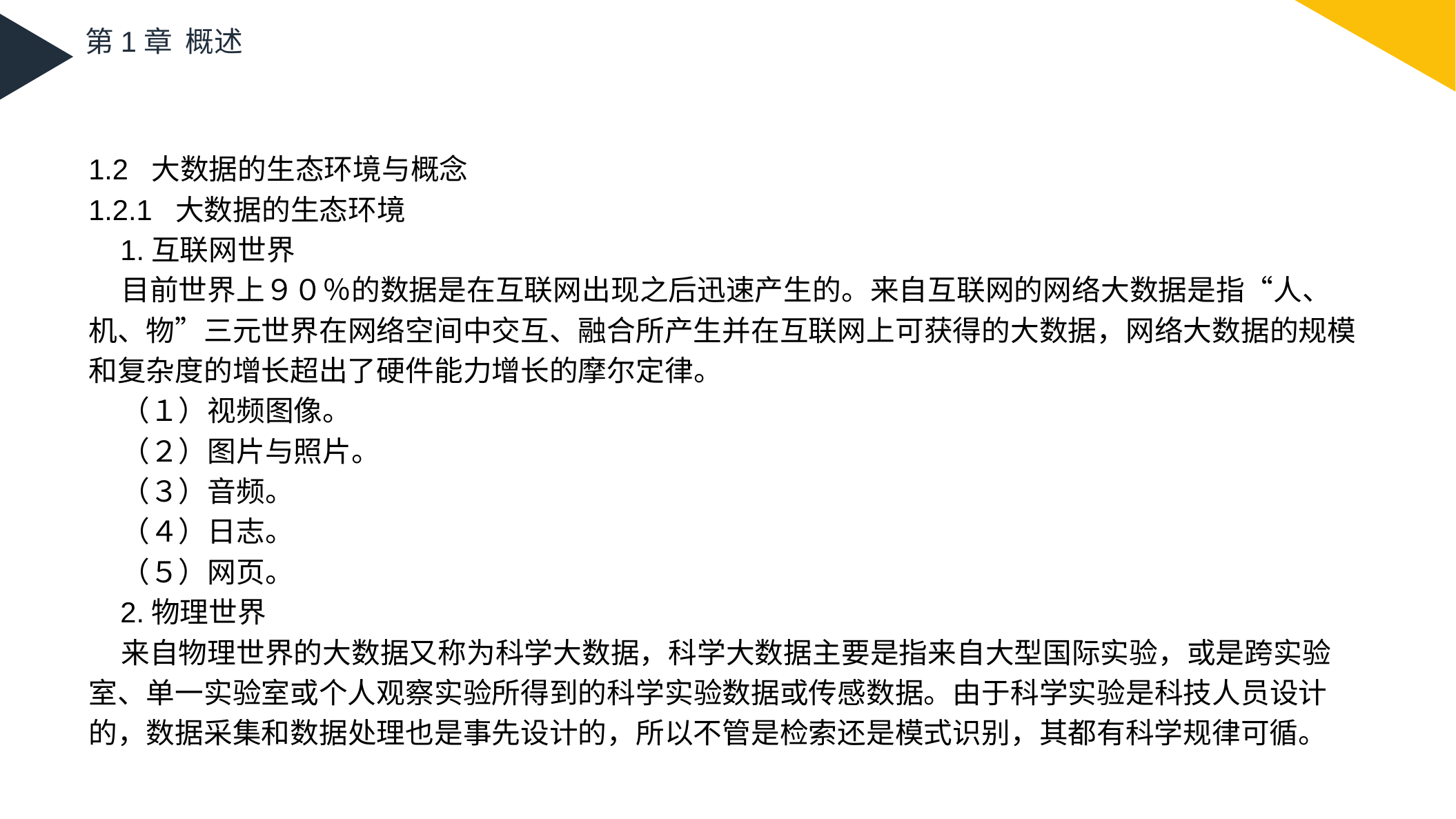

第1章  概述
1.2  大数据的生态环境与概念
1.2.1  大数据的生态环境
    1.互联网世界
    目前世界上９０％的数据是在互联网出现之后迅速产生的。来自互联网的网络大数据是指“人、机、物”三元世界在网络空间中交互、融合所产生并在互联网上可获得的大数据，网络大数据的规模和复杂度的增长超出了硬件能力增长的摩尔定律。
    （１）视频图像。
    （２）图片与照片。
    （３）音频。
    （４）日志。
    （５）网页。
    2.物理世界
    来自物理世界的大数据又称为科学大数据，科学大数据主要是指来自大型国际实验，或是跨实验室、单一实验室或个人观察实验所得到的科学实验数据或传感数据。由于科学实验是科技人员设计的，数据采集和数据处理也是事先设计的，所以不管是检索还是模式识别，其都有科学规律可循。